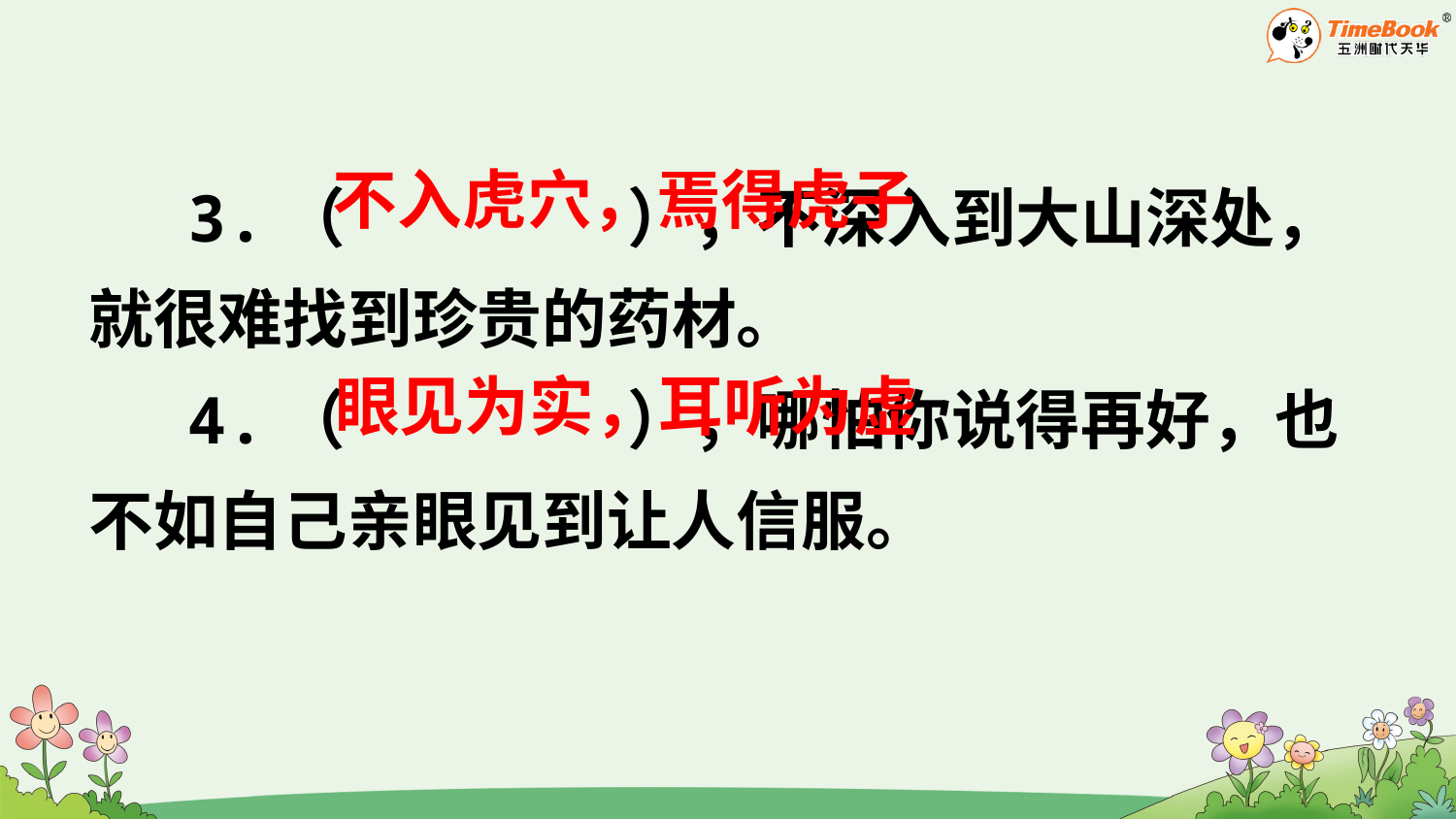

3.（                   ），不深入到大山深处，就很难找到珍贵的药材。
4.（                   ），哪怕你说得再好，也不如自己亲眼见到让人信服。
不入虎穴，焉得虎子
眼见为实，耳听为虚